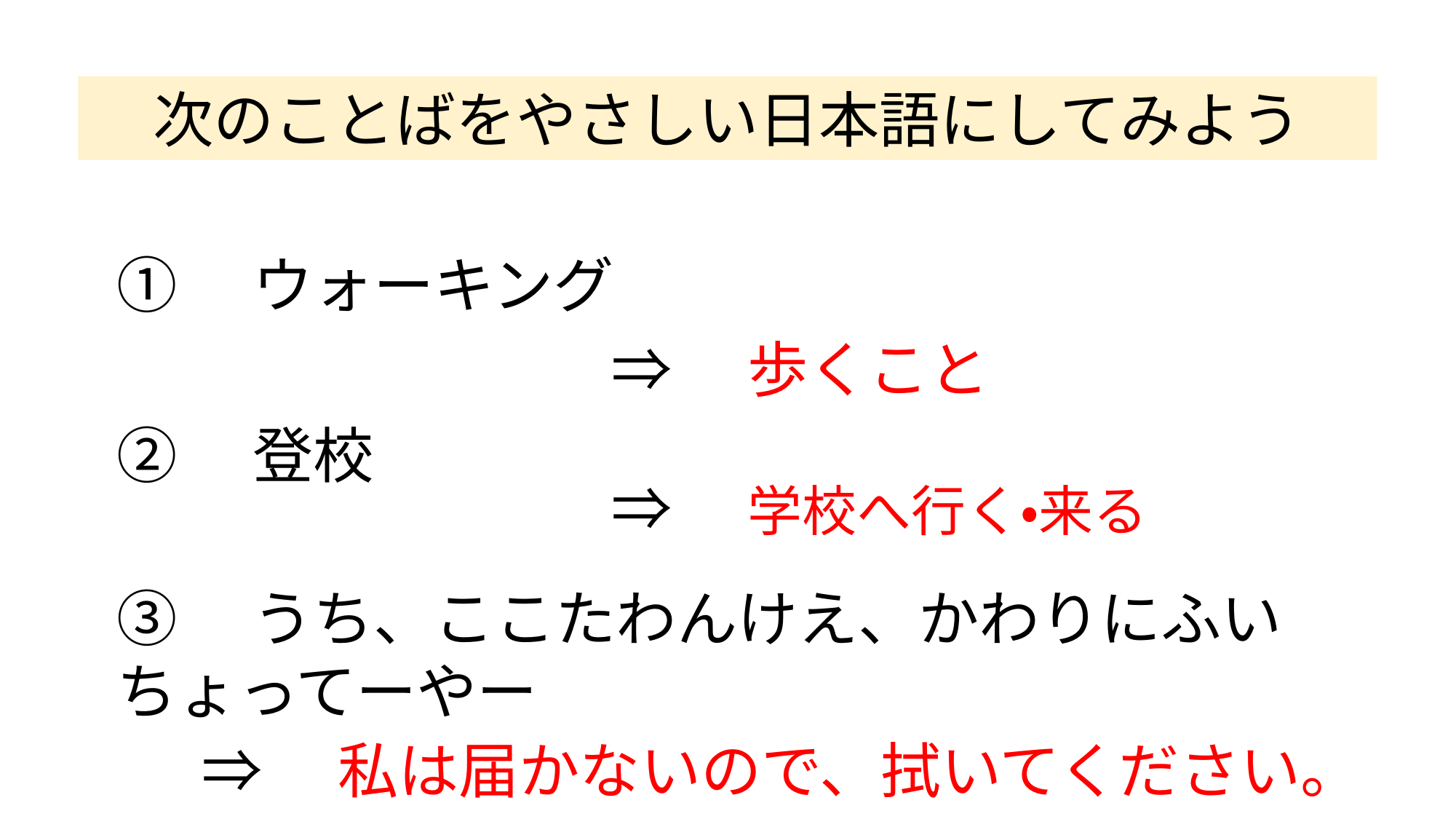

次のことばをやさしい日本語にしてみよう
①　ウォーキング
⇒　歩くこと
②　登校
⇒　学校へ行く・来る
③　うち、ここたわんけえ、かわりにふいちょってーやー
⇒　私は届かないので、拭いてください。